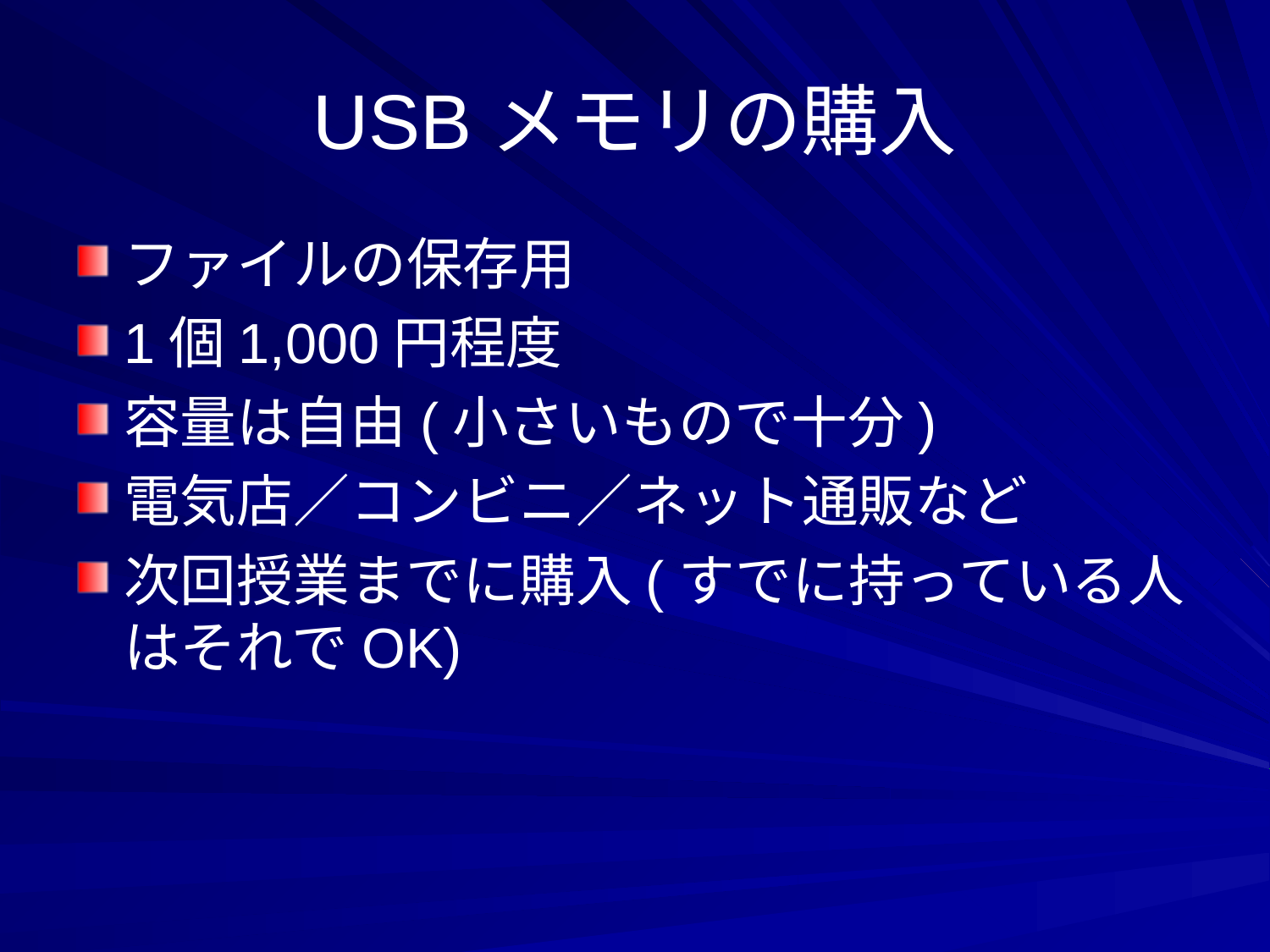

# USBメモリの購入
ファイルの保存用
1個1,000円程度
容量は自由(小さいもので十分)
電気店／コンビニ／ネット通販など
次回授業までに購入(すでに持っている人はそれでOK)